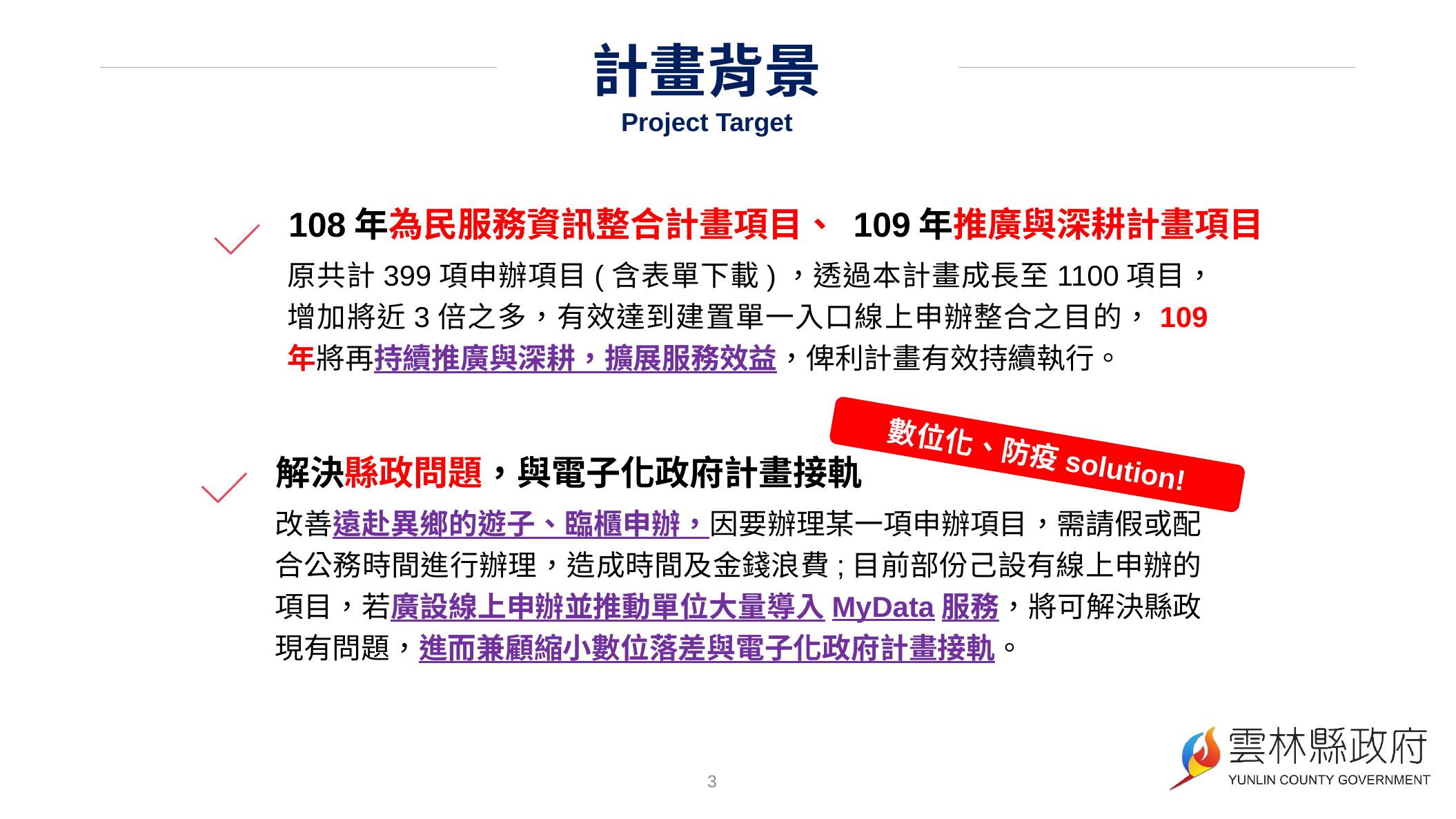

計畫背景
Project Target
108年為民服務資訊整合計畫項目、 109年推廣與深耕計畫項目
原共計399項申辦項目(含表單下載)，透過本計畫成長至1100項目，增加將近3倍之多，有效達到建置單一入口線上申辦整合之目的，109年將再持續推廣與深耕，擴展服務效益，俾利計畫有效持續執行。

數位化、防疫solution!
解決縣政問題，與電子化政府計畫接軌
改善遠赴異鄉的遊子、臨櫃申辦，因要辦理某一項申辦項目，需請假或配合公務時間進行辦理，造成時間及金錢浪費;目前部份己設有線上申辦的項目，若廣設線上申辦並推動單位大量導入MyData服務，將可解決縣政現有問題，進而兼顧縮小數位落差與電子化政府計畫接軌。

3